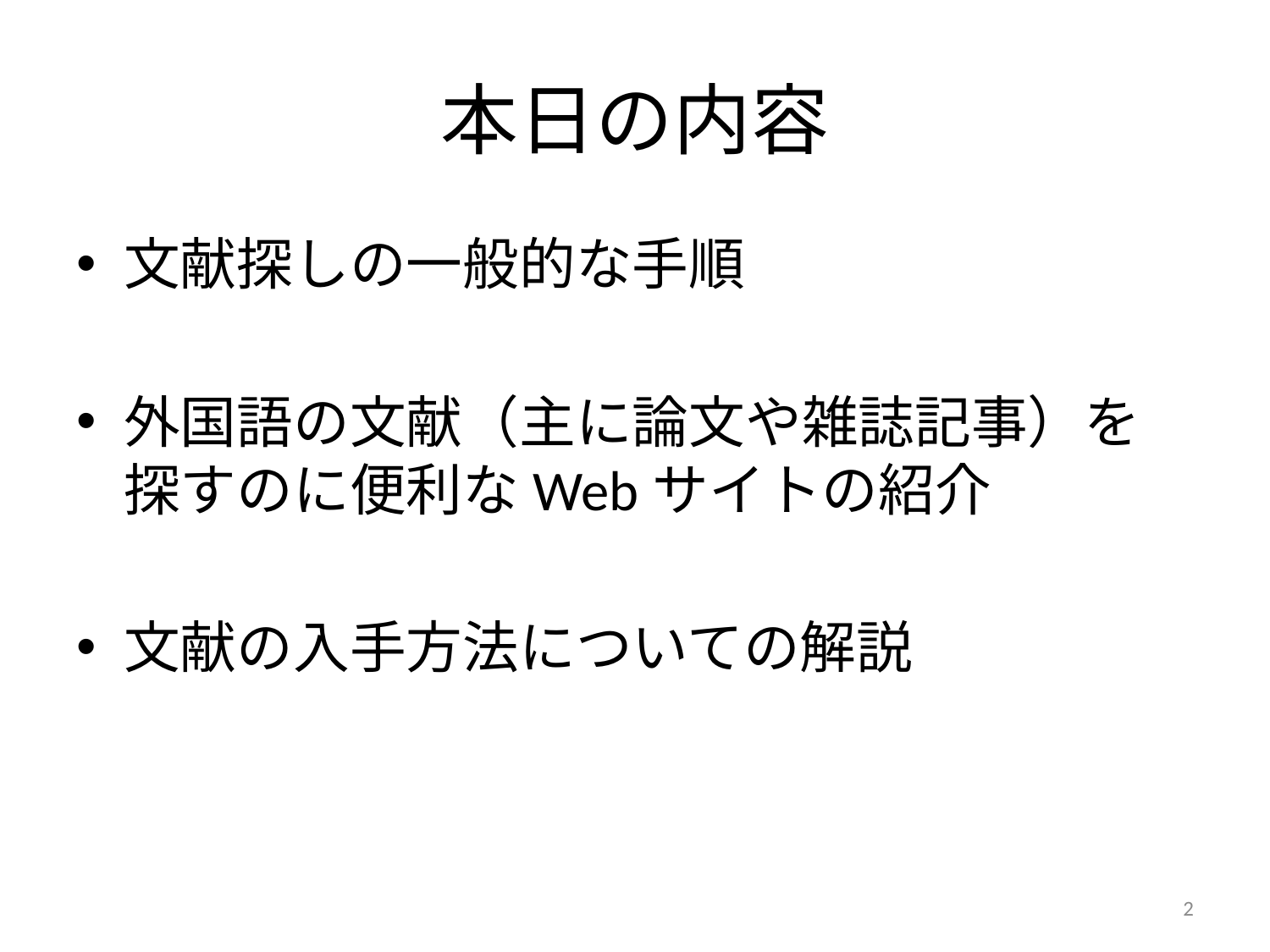

# 本日の内容
文献探しの一般的な手順

外国語の文献（主に論文や雑誌記事）を探すのに便利なWebサイトの紹介

文献の入手方法についての解説

2